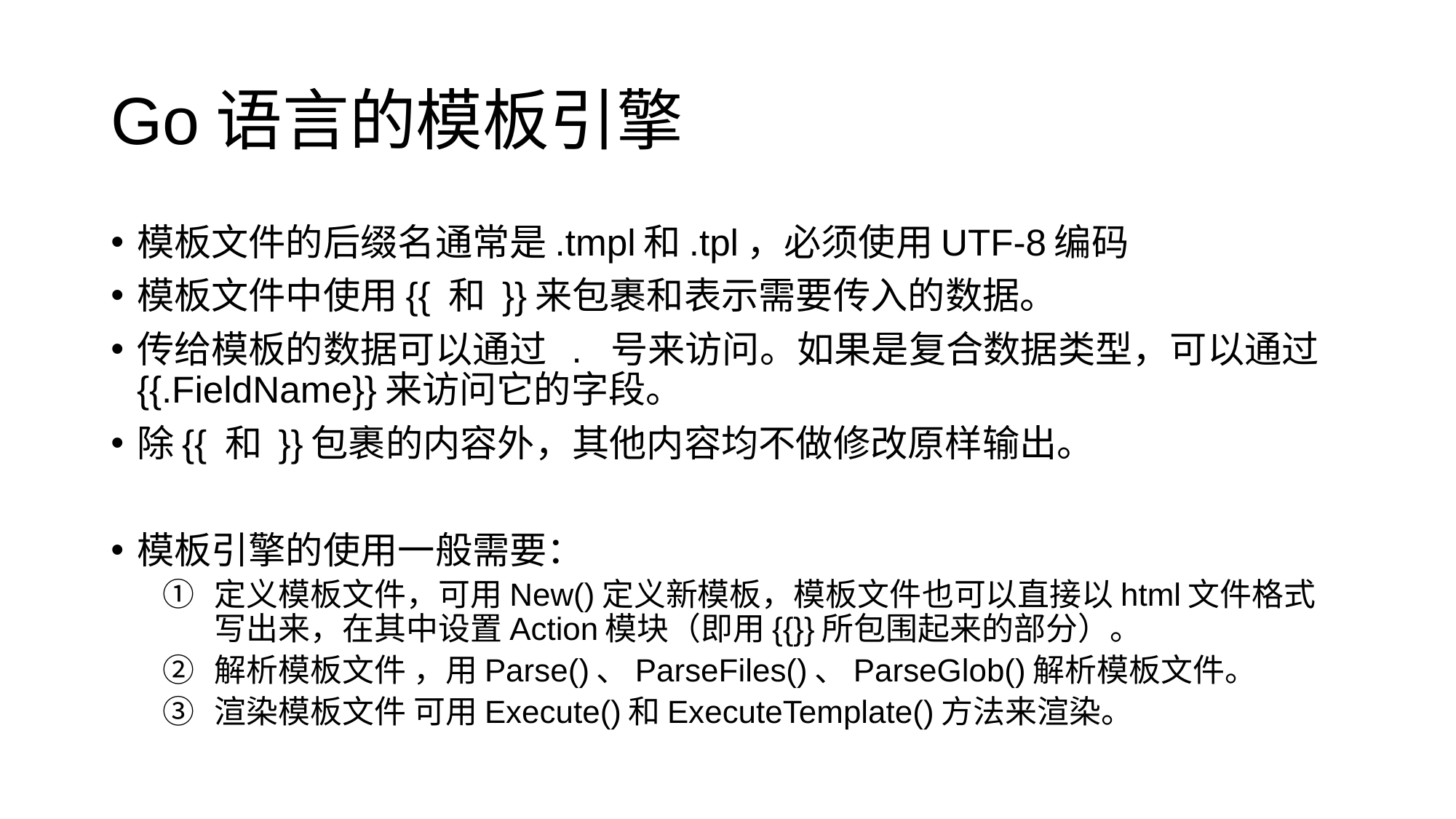

# Go语言的模板引擎
模板文件的后缀名通常是.tmpl和.tpl，必须使用UTF-8编码
模板文件中使用{{ 和 }}来包裹和表示需要传入的数据。
传给模板的数据可以通过  .  号来访问。如果是复合数据类型，可以通过{{.FieldName}}来访问它的字段。
除{{ 和 }}包裹的内容外，其他内容均不做修改原样输出。

模板引擎的使用一般需要：
定义模板文件，可用New()定义新模板，模板文件也可以直接以html文件格式写出来，在其中设置Action模块（即用{{}}所包围起来的部分）。
解析模板文件 ，用Parse()、ParseFiles()、ParseGlob()解析模板文件。
渲染模板文件 可用Execute()和ExecuteTemplate()方法来渲染。